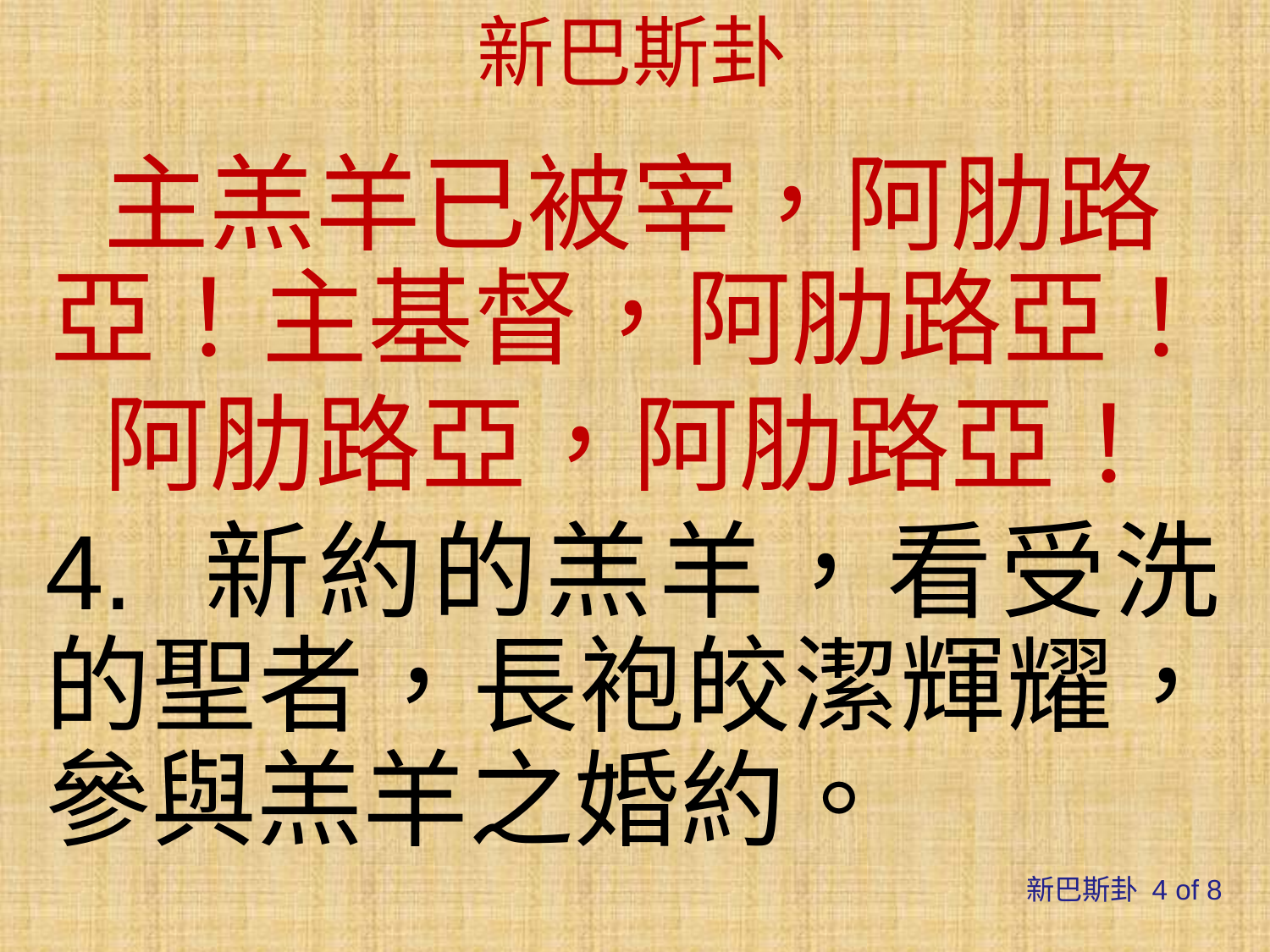

# 新巴斯卦
主羔羊已被宰，阿肋路亞！主基督，阿肋路亞！
阿肋路亞，阿肋路亞！
4. 新約的羔羊，看受洗的聖者，長袍皎潔輝耀，參與羔羊之婚約。
新巴斯卦 4 of 8